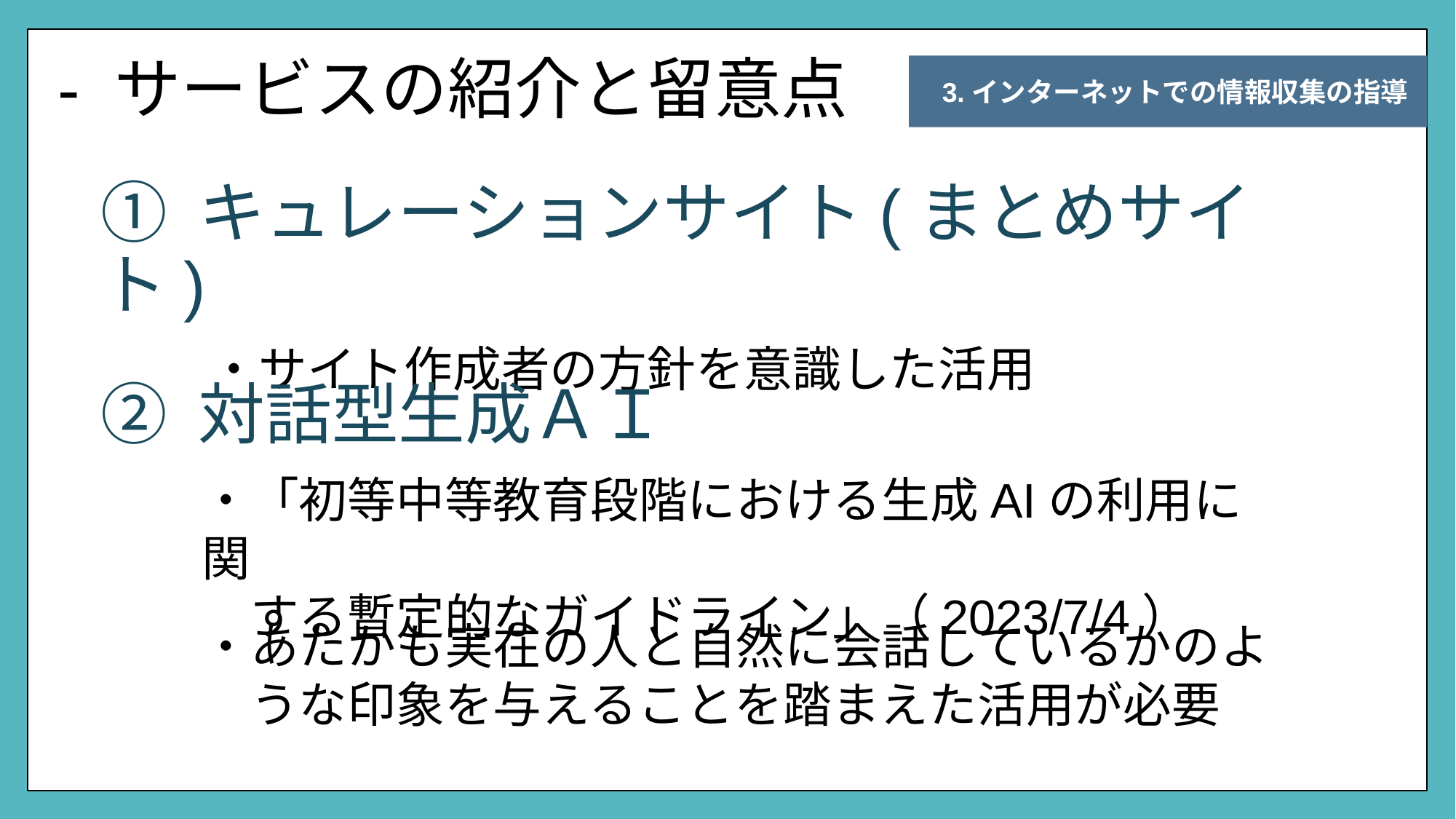

# - サービスの紹介と留意点

3.インターネットでの情報収集の指導
① キュレーションサイト(まとめサイト)
	・サイト作成者の方針を意識した活用
② 対話型生成ＡＩ
・「初等中等教育段階における生成AIの利用に関
　する暫定的なガイドライン」（2023/7/4）
・あたかも実在の人と自然に会話しているかのよ
　うな印象を与えることを踏まえた活用が必要